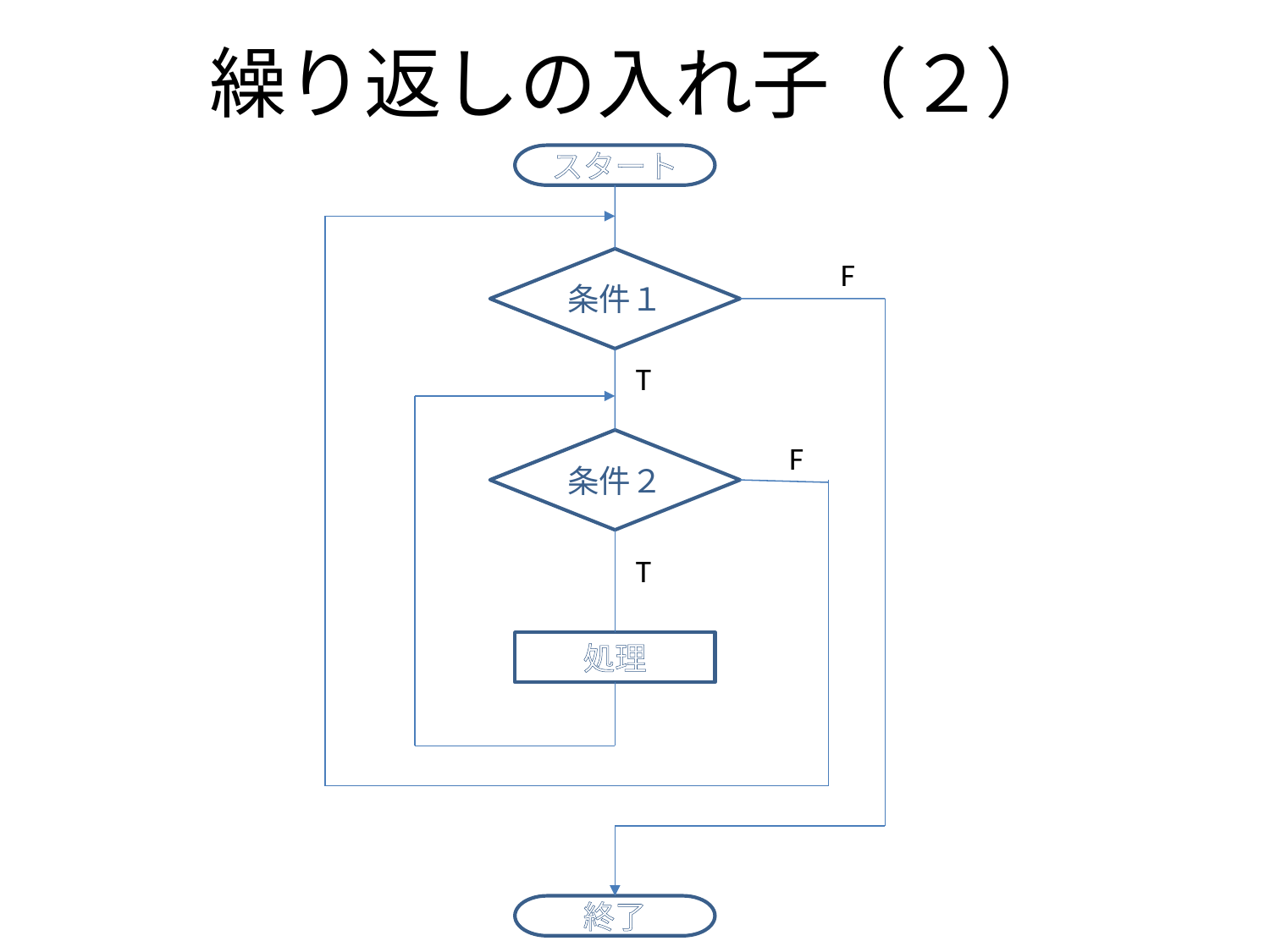

# 繰り返しの入れ子（２）
スタート
条件１
F
T
条件２
F
T
処理
終了